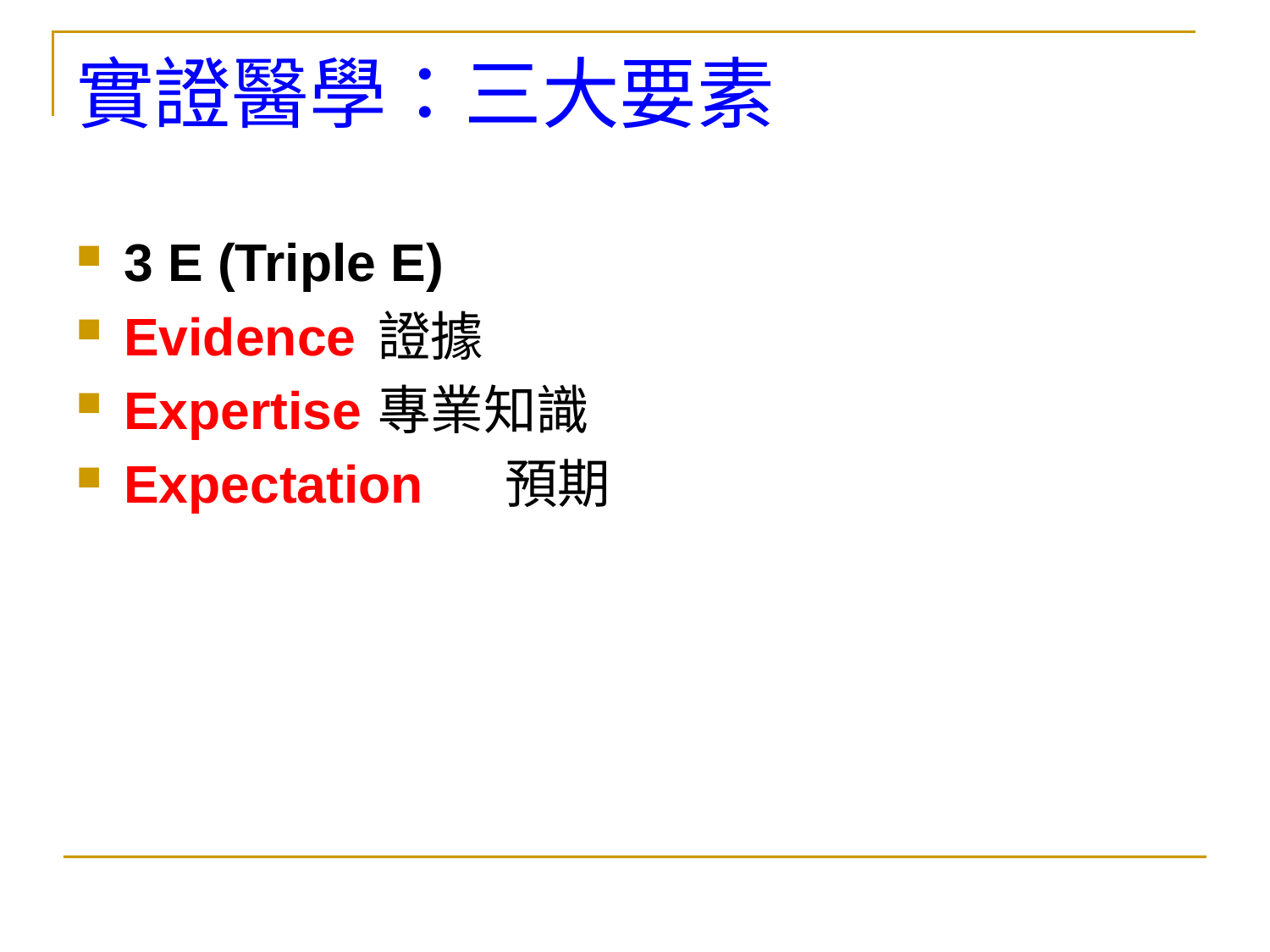

# 實證醫學：三大要素
3 E (Triple E)
Evidence	證據
Expertise	專業知識
Expectation	預期